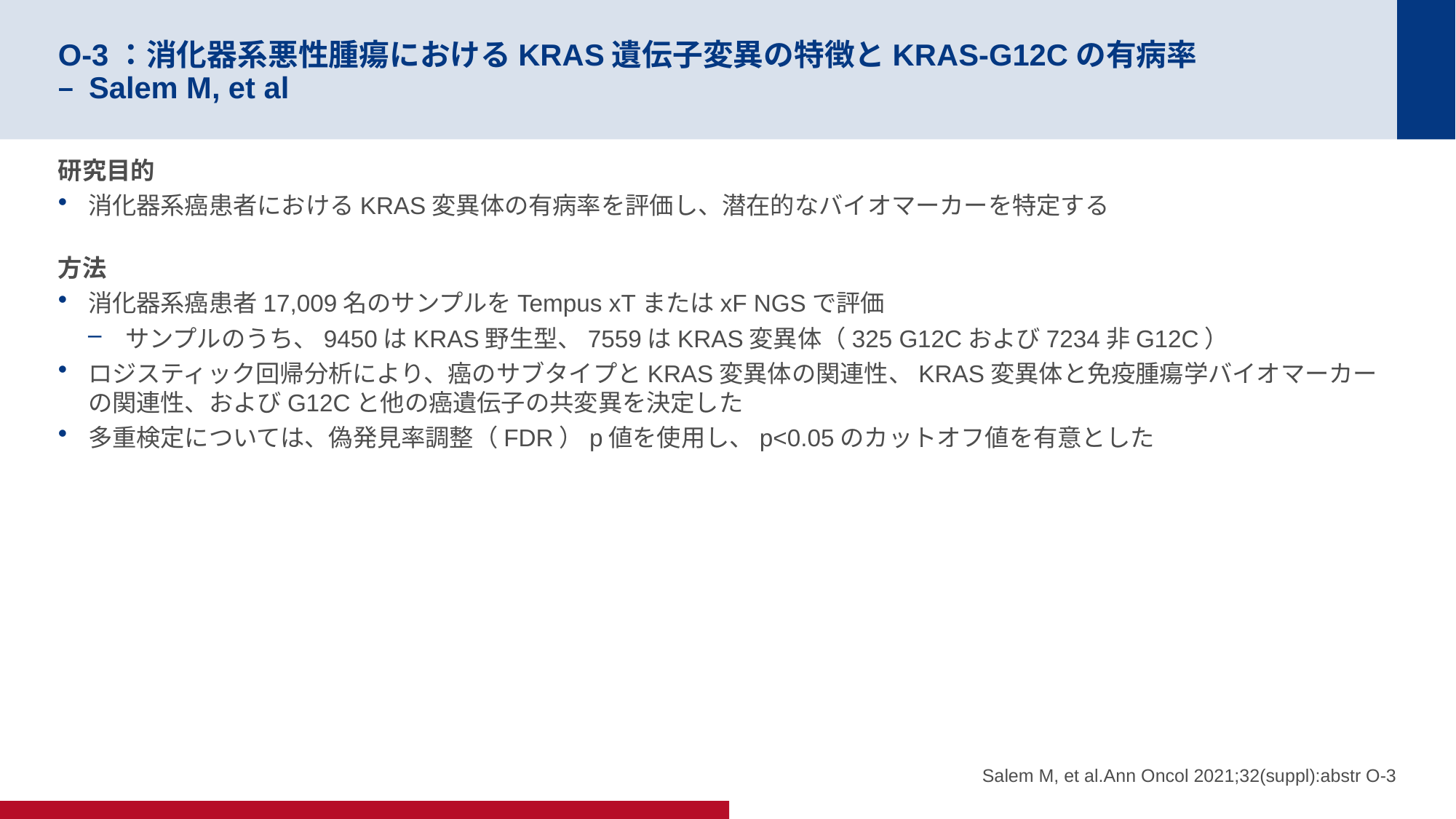

# O-3：消化器系悪性腫瘍におけるKRAS遺伝子変異の特徴とKRAS-G12Cの有病率 – Salem M, et al
研究目的
消化器系癌患者におけるKRAS変異体の有病率を評価し、潜在的なバイオマーカーを特定する
方法
消化器系癌患者17,009名のサンプルをTempus xTまたはxF NGSで評価
サンプルのうち、9450はKRAS野生型、7559はKRAS変異体（325 G12Cおよび7234非G12C）
ロジスティック回帰分析により、癌のサブタイプとKRAS変異体の関連性、KRAS変異体と免疫腫瘍学バイオマーカーの関連性、およびG12Cと他の癌遺伝子の共変異を決定した
多重検定については、偽発見率調整（FDR）p値を使用し、p<0.05のカットオフ値を有意とした
Salem M, et al.Ann Oncol 2021;32(suppl):abstr O-3